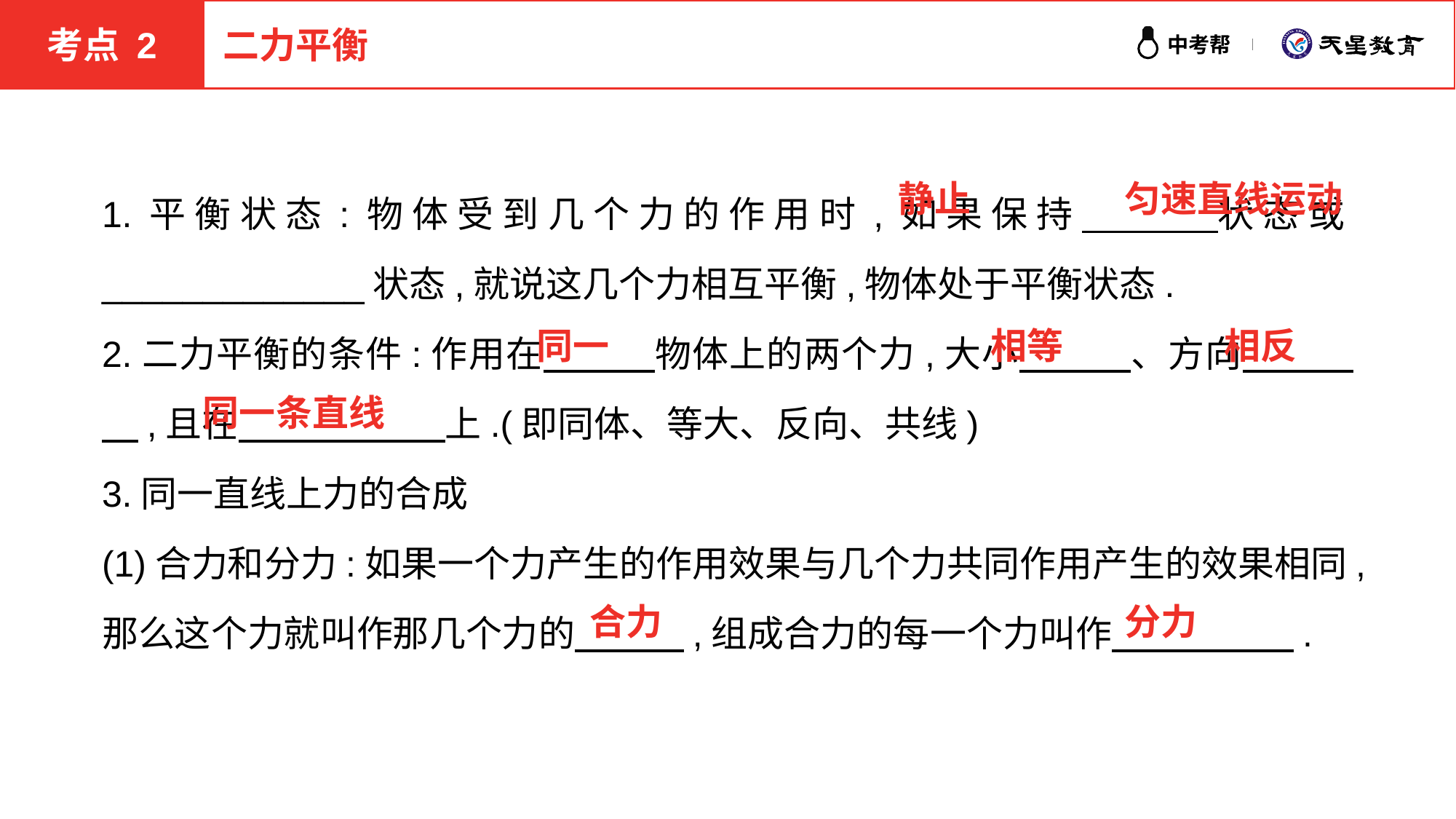

考点 2
二力平衡
1.平衡状态:物体受到几个力的作用时,如果保持　　　状态或_____________状态,就说这几个力相互平衡,物体处于平衡状态.
2.二力平衡的条件:作用在　　　物体上的两个力,大小　　　、方向　　　　,且在　   　　　　上.(即同体、等大、反向、共线)
3.同一直线上力的合成
(1)合力和分力:如果一个力产生的作用效果与几个力共同作用产生的效果相同,那么这个力就叫作那几个力的　　　,组成合力的每一个力叫作　　　　　.
静止
匀速直线运动
同一
相等
相反
同一条直线
分力
合力